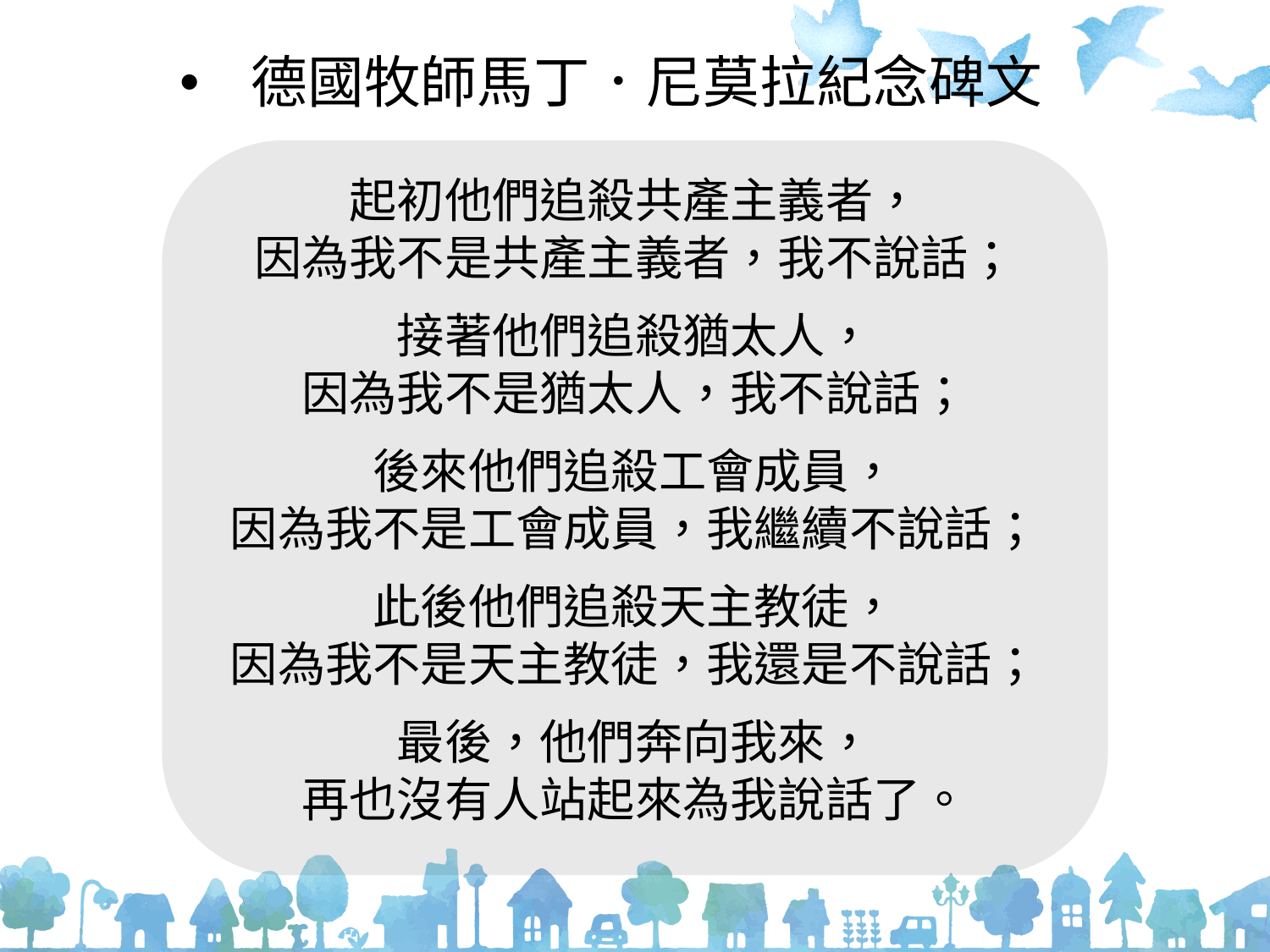

德國牧師馬丁．尼莫拉紀念碑文
起初他們追殺共產主義者，
因為我不是共產主義者，我不說話；
接著他們追殺猶太人，
因為我不是猶太人，我不說話；
後來他們追殺工會成員，
因為我不是工會成員，我繼續不說話；
此後他們追殺天主教徒，
因為我不是天主教徒，我還是不說話；
最後，他們奔向我來，
再也沒有人站起來為我說話了。